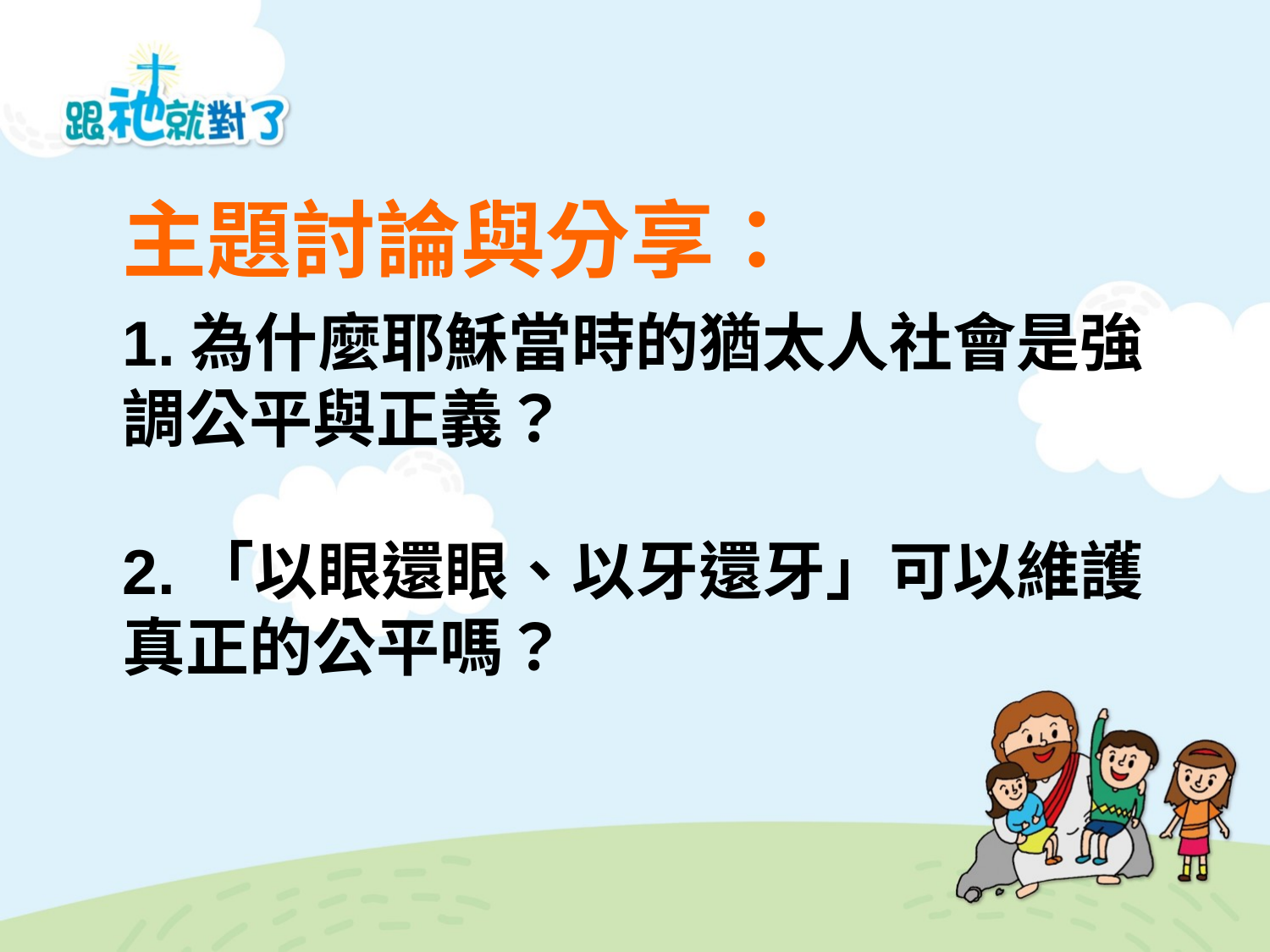

主題討論與分享：
1.為什麼耶穌當時的猶太人社會是強調公平與正義？

2.「以眼還眼、以牙還牙」可以維護真正的公平嗎？